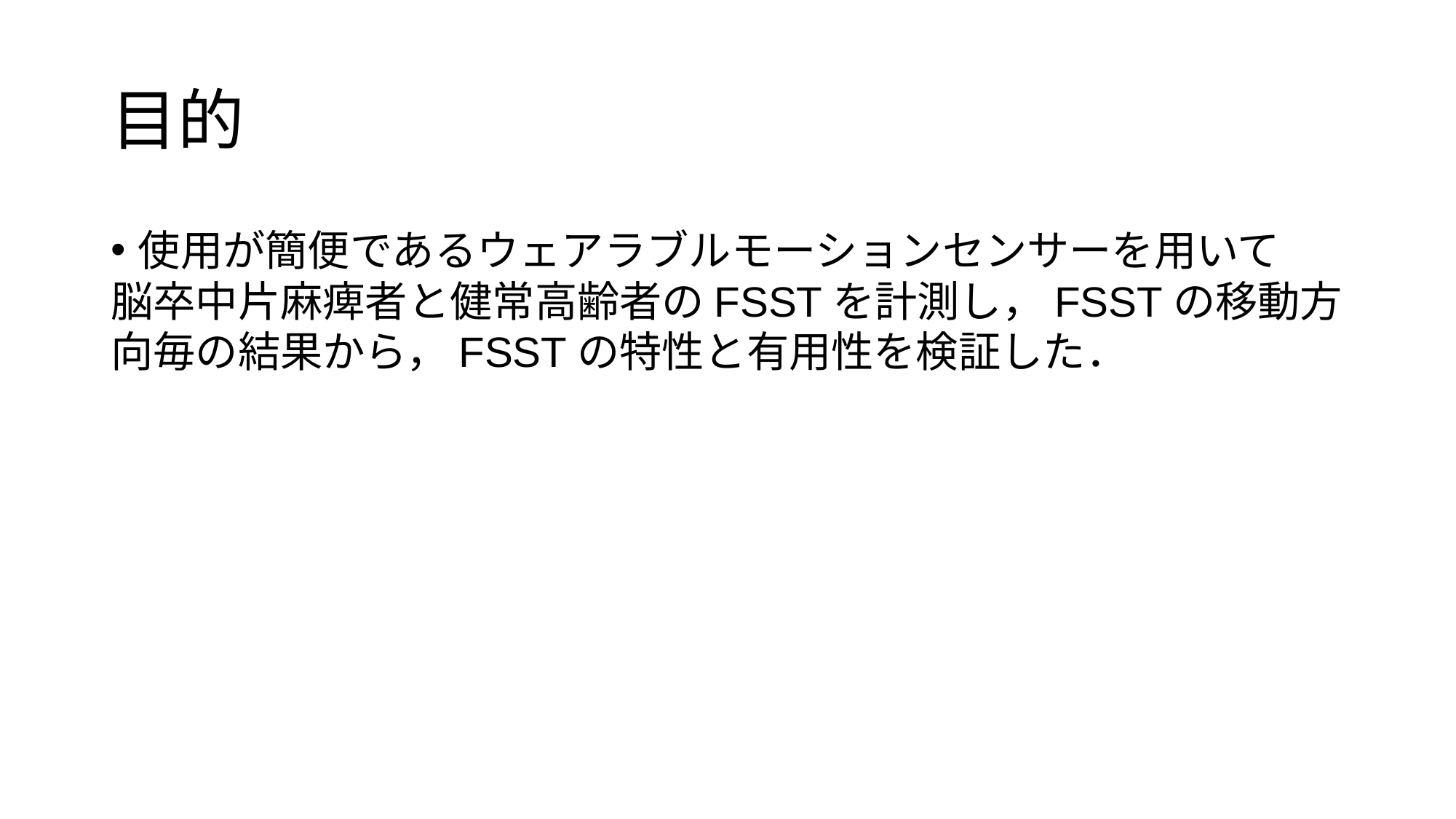

# 目的
使用が簡便であるウェアラブルモーションセンサーを用いて
脳卒中片麻痺者と健常高齢者のFSSTを計測し，FSSTの移動方向毎の結果から，FSSTの特性と有用性を検証した．